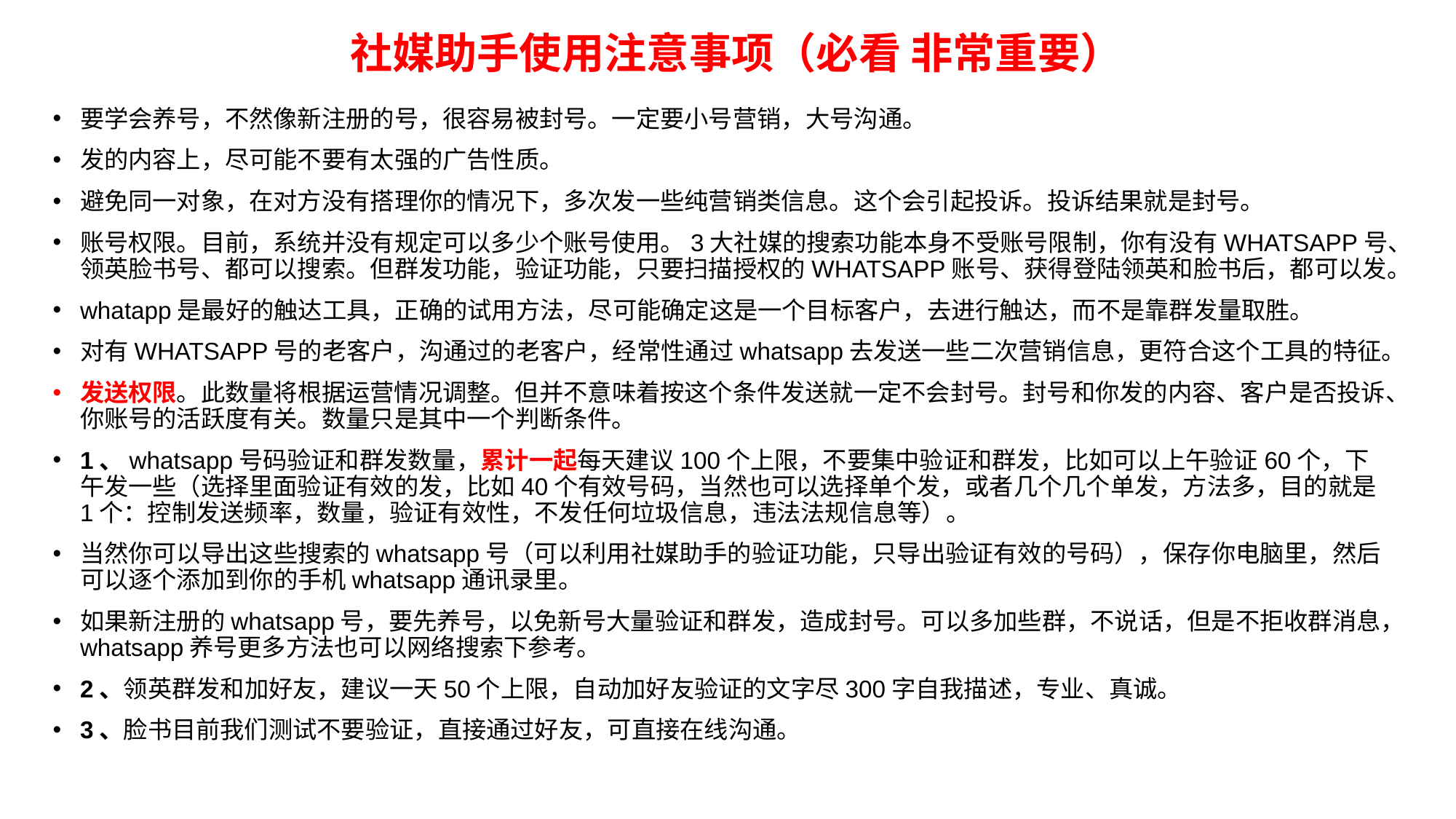

# 社媒助手使用注意事项（必看 非常重要）
要学会养号，不然像新注册的号，很容易被封号。一定要小号营销，大号沟通。
发的内容上，尽可能不要有太强的广告性质。
避免同一对象，在对方没有搭理你的情况下，多次发一些纯营销类信息。这个会引起投诉。投诉结果就是封号。
账号权限。目前，系统并没有规定可以多少个账号使用。3大社媒的搜索功能本身不受账号限制，你有没有WHATSAPP号、领英脸书号、都可以搜索。但群发功能，验证功能，只要扫描授权的WHATSAPP账号、获得登陆领英和脸书后，都可以发。
whatapp是最好的触达工具，正确的试用方法，尽可能确定这是一个目标客户，去进行触达，而不是靠群发量取胜。
对有WHATSAPP号的老客户，沟通过的老客户，经常性通过whatsapp去发送一些二次营销信息，更符合这个工具的特征。
发送权限。此数量将根据运营情况调整。但并不意味着按这个条件发送就一定不会封号。封号和你发的内容、客户是否投诉、你账号的活跃度有关。数量只是其中一个判断条件。
1、whatsapp号码验证和群发数量，累计一起每天建议100个上限，不要集中验证和群发，比如可以上午验证60个，下午发一些（选择里面验证有效的发，比如40个有效号码，当然也可以选择单个发，或者几个几个单发，方法多，目的就是1个：控制发送频率，数量，验证有效性，不发任何垃圾信息，违法法规信息等）。
当然你可以导出这些搜索的whatsapp号（可以利用社媒助手的验证功能，只导出验证有效的号码），保存你电脑里，然后可以逐个添加到你的手机whatsapp通讯录里。
如果新注册的whatsapp号，要先养号，以免新号大量验证和群发，造成封号。可以多加些群，不说话，但是不拒收群消息，whatsapp养号更多方法也可以网络搜索下参考。
2、领英群发和加好友，建议一天50个上限，自动加好友验证的文字尽300字自我描述，专业、真诚。
3、脸书目前我们测试不要验证，直接通过好友，可直接在线沟通。